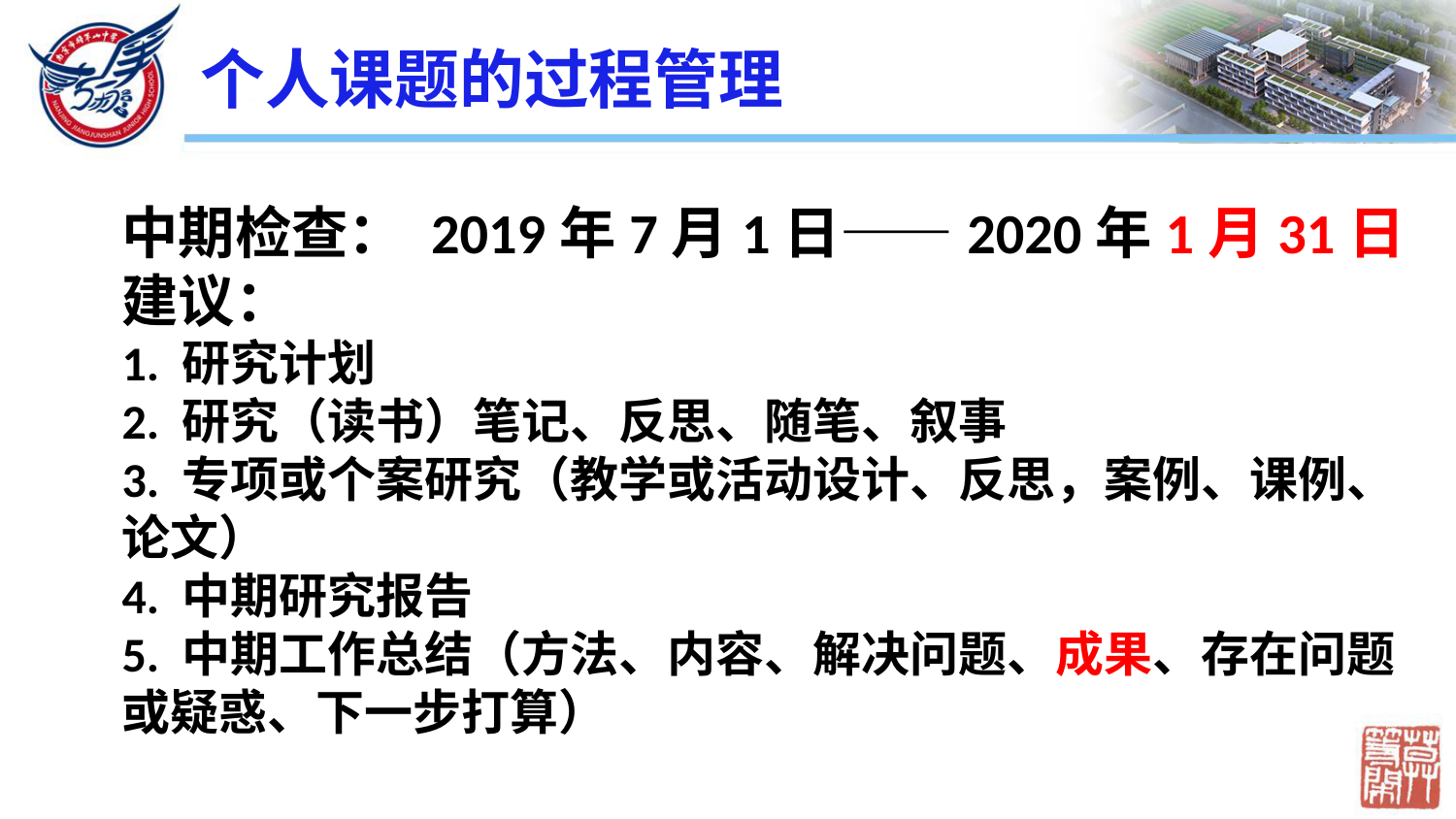

个人课题的过程管理
中期检查： 2019年7月1日——2020年1月31日
建议：
1. 研究计划
2. 研究（读书）笔记、反思、随笔、叙事
3. 专项或个案研究（教学或活动设计、反思，案例、课例、论文）
4. 中期研究报告
5. 中期工作总结（方法、内容、解决问题、成果、存在问题或疑惑、下一步打算）